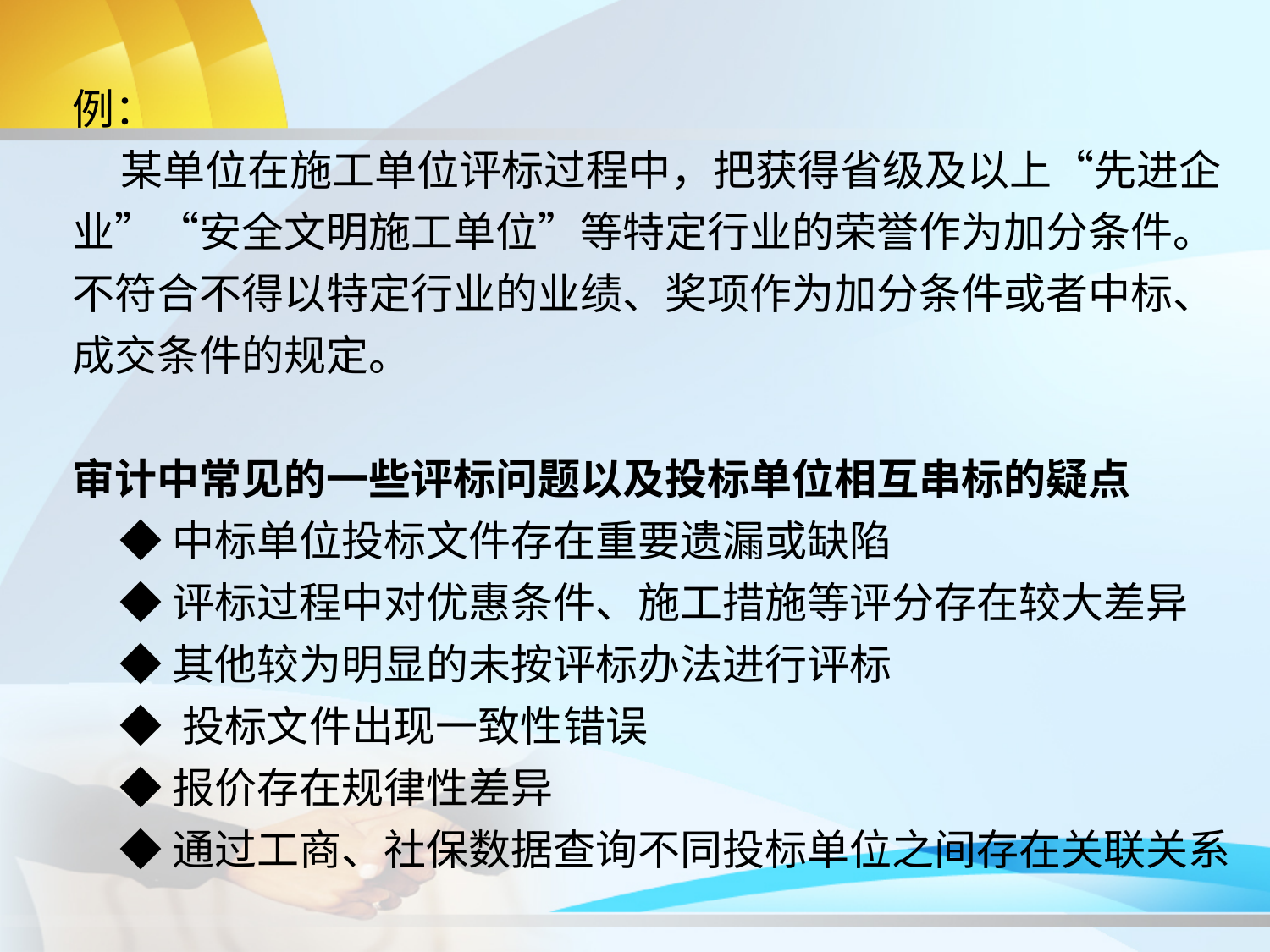

例：
    某单位在施工单位评标过程中，把获得省级及以上“先进企业”“安全文明施工单位”等特定行业的荣誉作为加分条件。不符合不得以特定行业的业绩、奖项作为加分条件或者中标、成交条件的规定。

审计中常见的一些评标问题以及投标单位相互串标的疑点
     ◆中标单位投标文件存在重要遗漏或缺陷
     ◆评标过程中对优惠条件、施工措施等评分存在较大差异
     ◆其他较为明显的未按评标办法进行评标
     ◆ 投标文件出现一致性错误
     ◆报价存在规律性差异
     ◆通过工商、社保数据查询不同投标单位之间存在关联关系